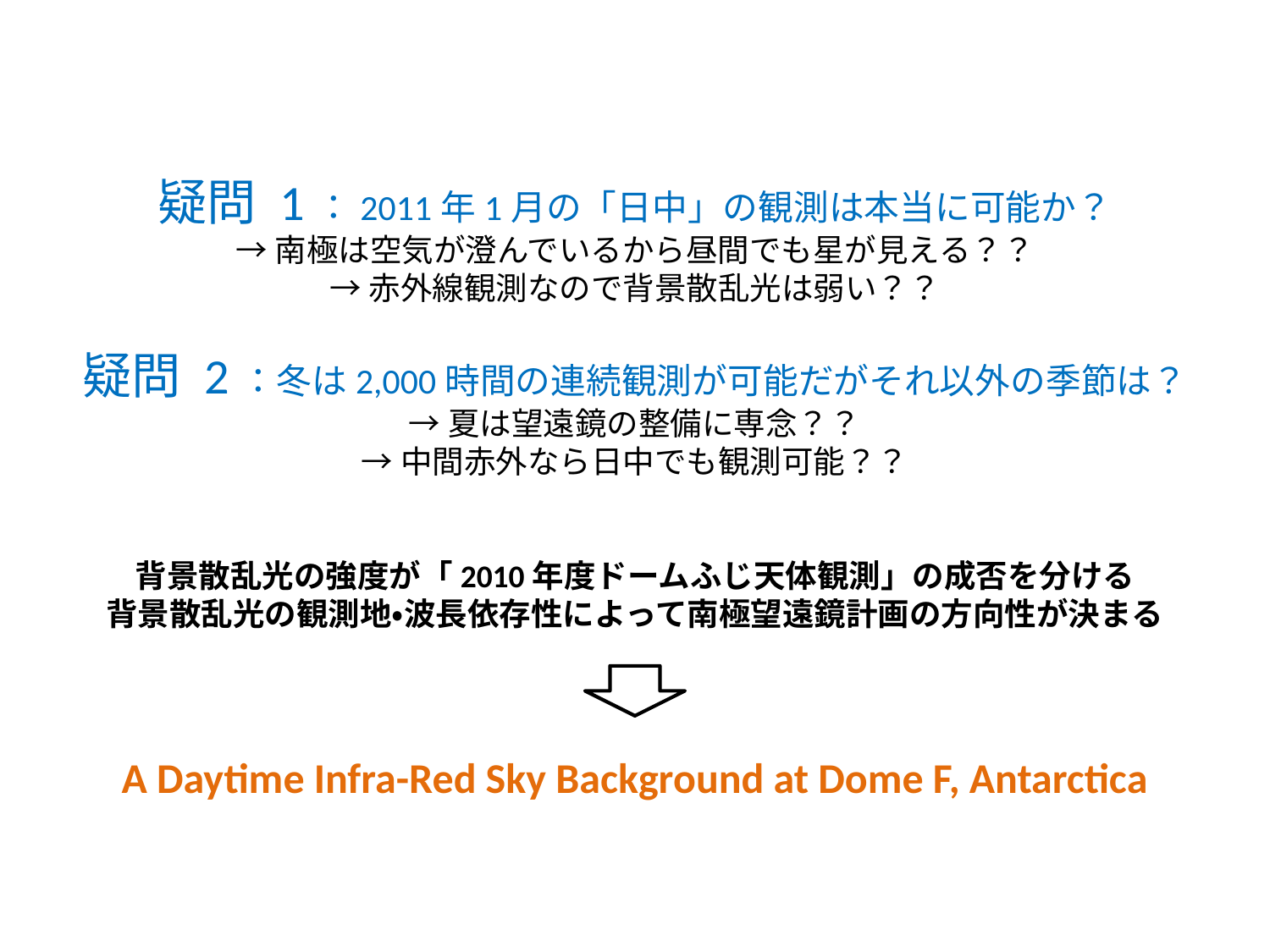

疑問 1：2011年1月の「日中」の観測は本当に可能か？
→南極は空気が澄んでいるから昼間でも星が見える？？
→赤外線観測なので背景散乱光は弱い？？

疑問 2：冬は2,000時間の連続観測が可能だがそれ以外の季節は？
→夏は望遠鏡の整備に専念？？
→中間赤外なら日中でも観測可能？？

背景散乱光の強度が「2010年度ドームふじ天体観測」の成否を分ける
背景散乱光の観測地・波長依存性によって南極望遠鏡計画の方向性が決まる

A Daytime Infra-Red Sky Background at Dome F, Antarctica